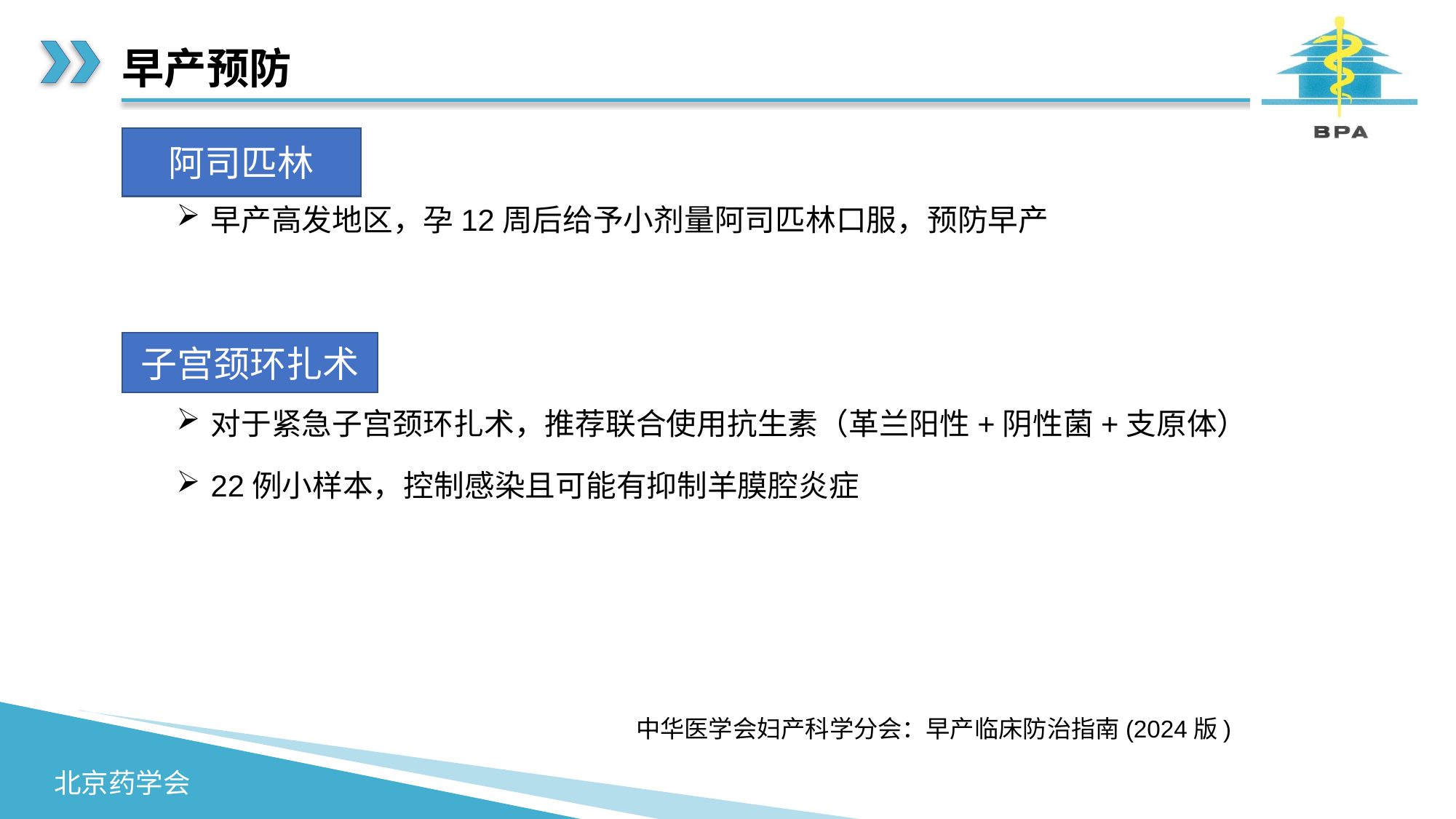

# 早产预防

早产高发地区，孕12周后给予小剂量阿司匹林口服，预防早产

对于紧急子宫颈环扎术，推荐联合使用抗生素（革兰阳性+阴性菌+支原体）
22例小样本，控制感染且可能有抑制羊膜腔炎症
阿司匹林
子宫颈环扎术
中华医学会妇产科学分会：早产临床防治指南(2024版)